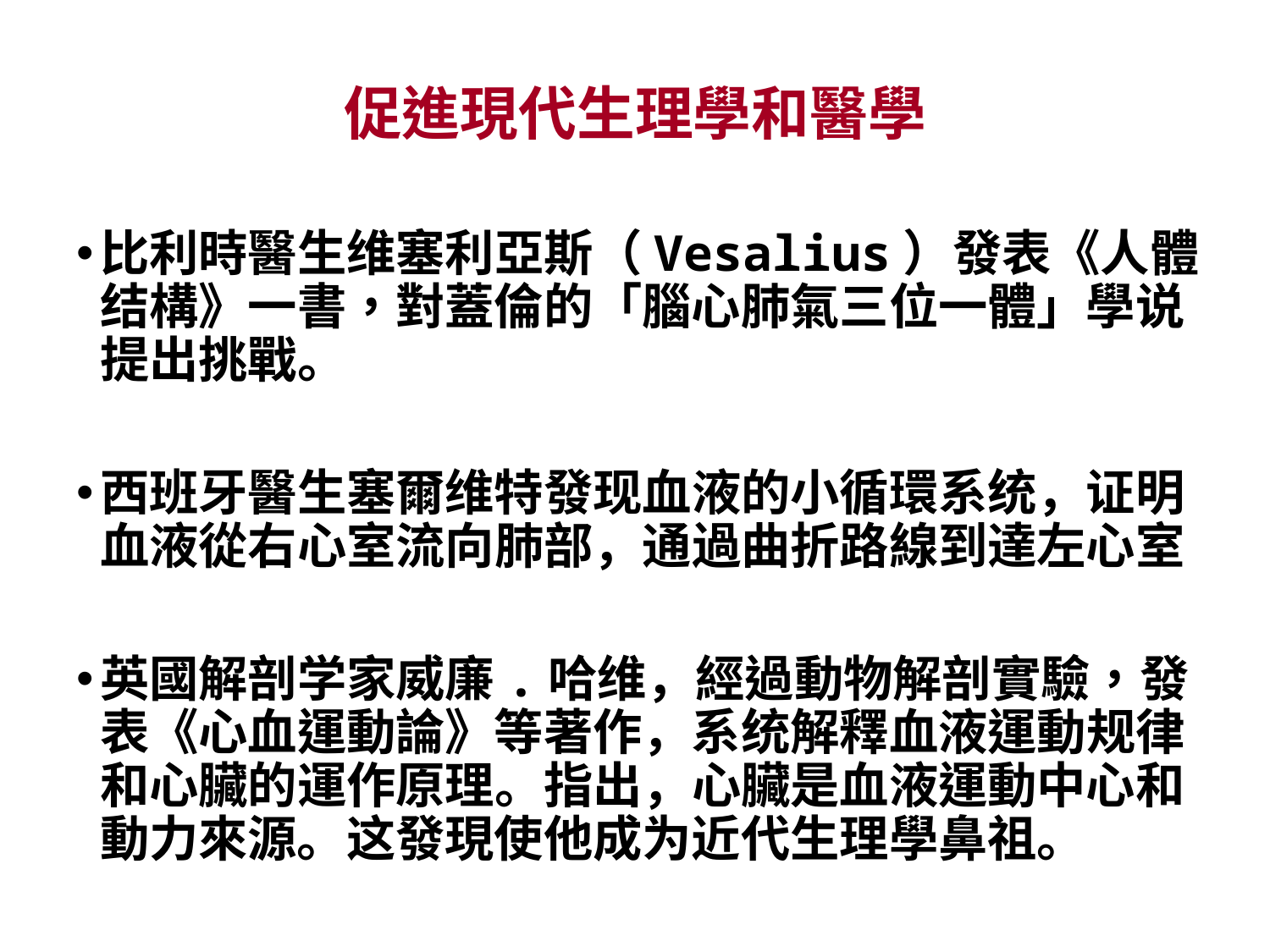

促進現代生理學和醫學
比利時醫生维塞利亞斯（Vesalius）發表《人體结構》一書，對蓋倫的「腦心肺氣三位一體」學说提出挑戰。

西班牙醫生塞爾维特發现血液的小循環系统，证明血液從右心室流向肺部，通過曲折路線到達左心室

英國解剖学家威廉.哈维，經過動物解剖實驗，發表《心血運動論》等著作，系统解釋血液運動规律和心臟的運作原理。指出，心臟是血液運動中心和動力來源。这發現使他成为近代生理學鼻祖。